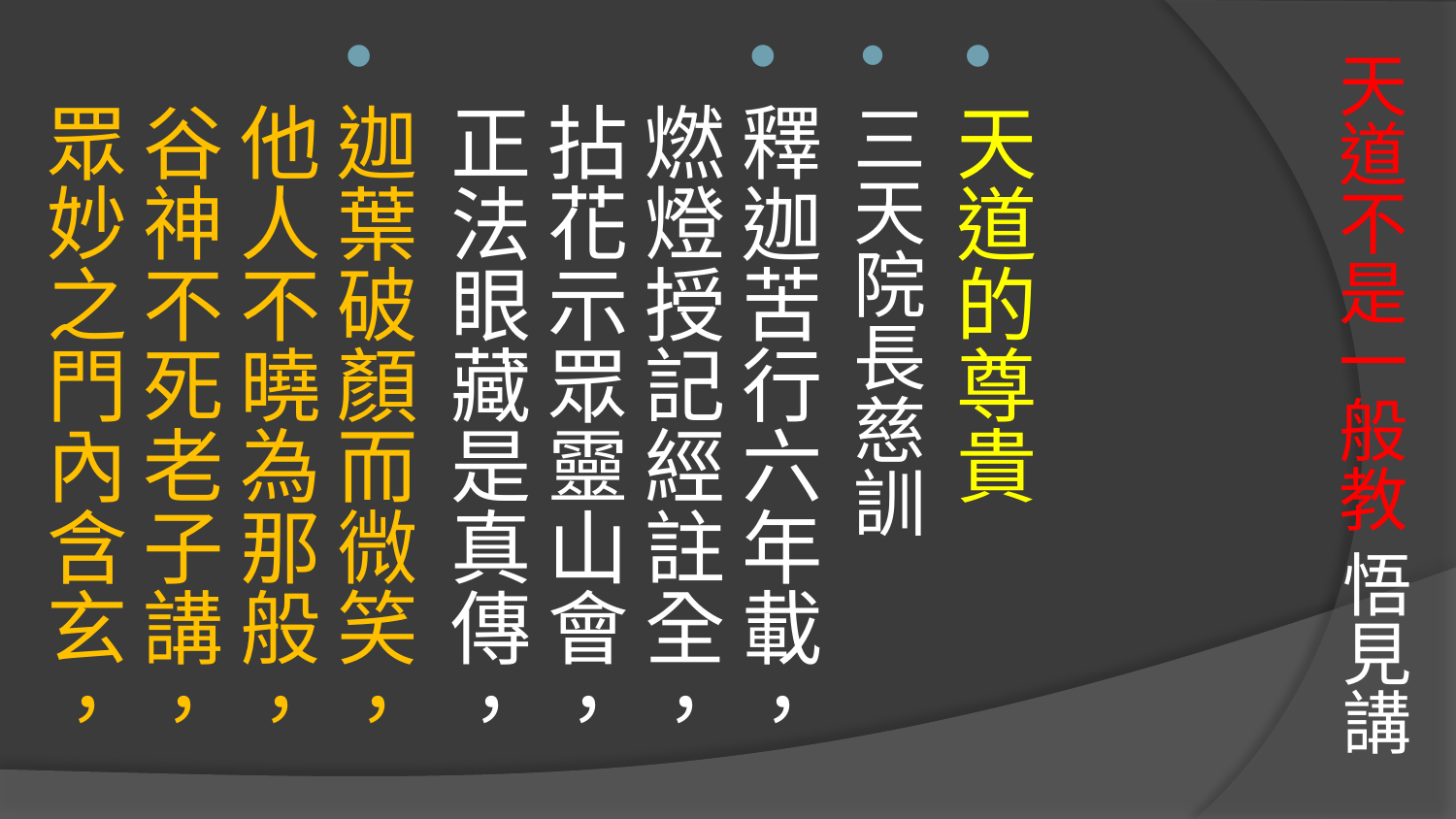

# 天道不是一般教 悟見講
天道的尊貴
三天院長慈訓
釋迦苦行六年載，燃燈授記經註全，
拈花示眾靈山會，正法眼藏是真傳，
迦葉破顏而微笑，他人不曉為那般，
谷神不死老子講，眾妙之門內含玄，